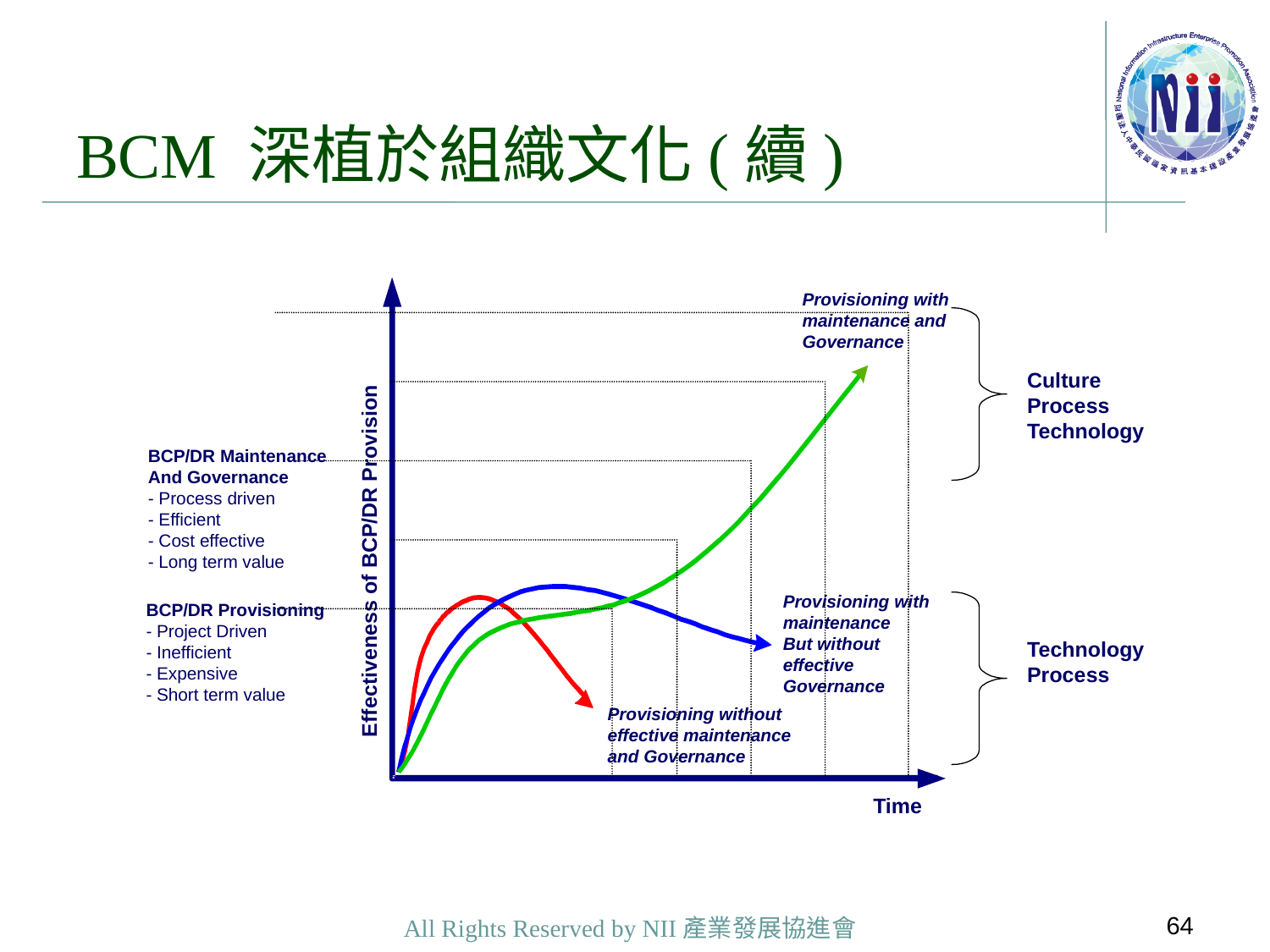

# BCM 深植於組織文化(續)

Provisioning with maintenance and Governance

Culture
Process
Technology

BCP/DR Maintenance
And Governance
- Process driven
- Efficient
- Cost effective
- Long term value

Effectiveness of BCP/DR Provision

Provisioning with maintenance
But without effective Governance

BCP/DR Provisioning
- Project Driven
- Inefficient
- Expensive
- Short term value

Technology
Process

Provisioning without effective maintenance and Governance

Time

64
All Rights Reserved by NII產業發展協進會